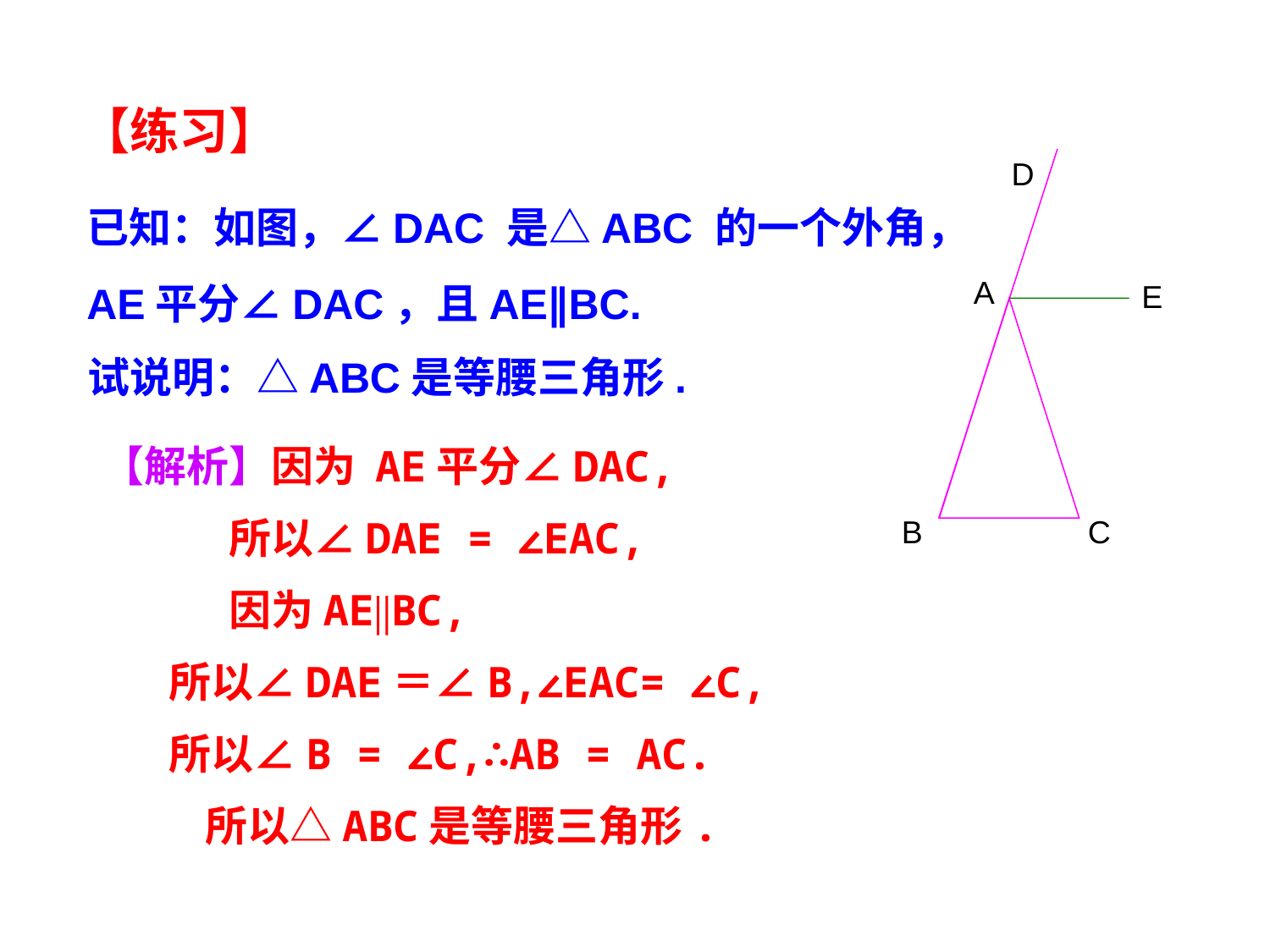

【练习】
D

A
E

B
C
已知：如图，∠DAC 是△ABC 的一个外角，
AE平分∠DAC，且AE∥BC.
试说明：△ABC是等腰三角形.
【解析】因为 AE平分∠DAC,
　　　所以∠DAE = ∠EAC,
　　　因为AE∥BC,
      所以∠DAE＝∠B,∠EAC= ∠C,
      所以∠B = ∠C,∴AB = AC.
　　  所以△ABC是等腰三角形.